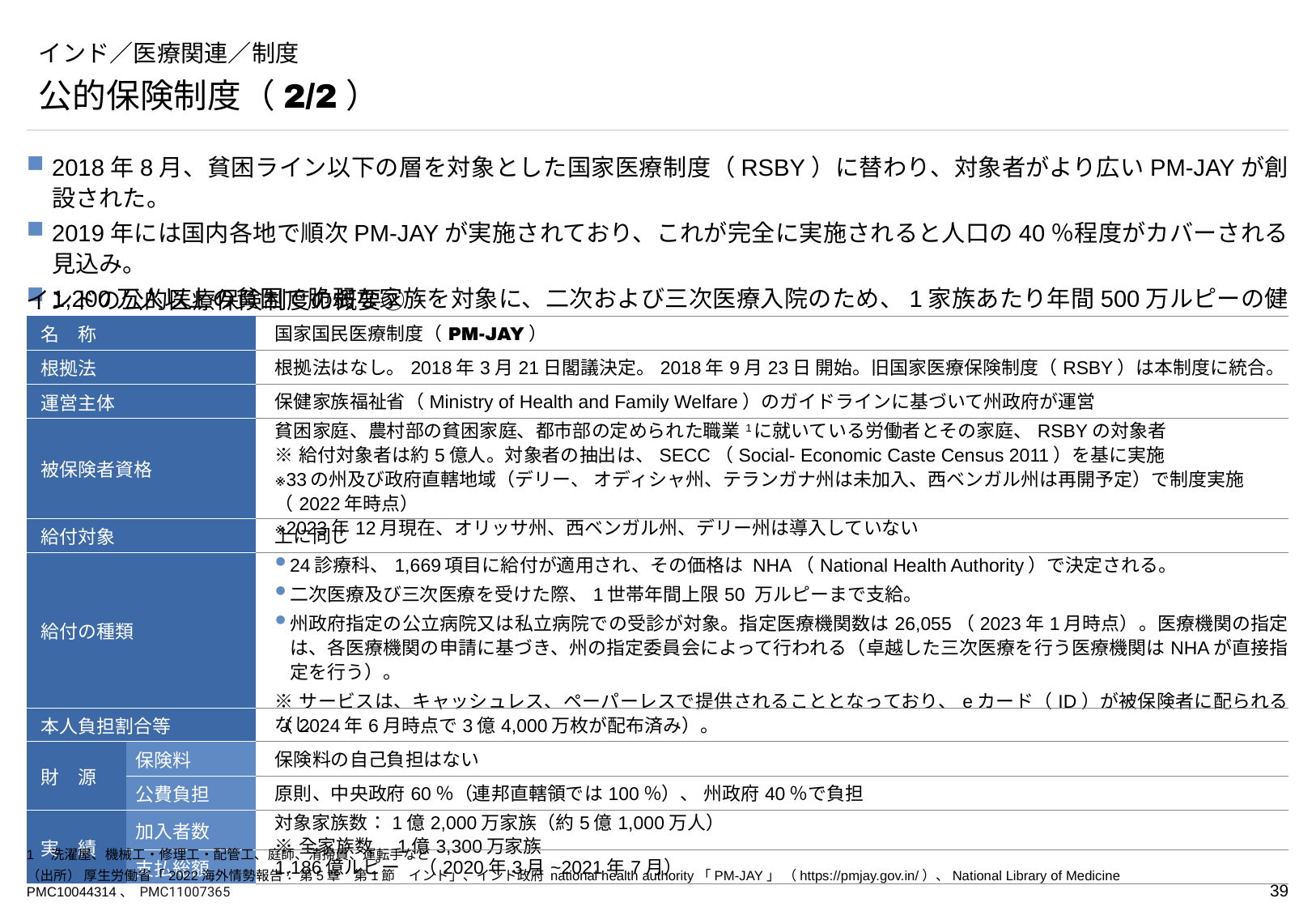

# インド／医療関連／制度
公的保険制度（2/2）
2018年8月、貧困ライン以下の層を対象とした国家医療制度（RSBY）に替わり、対象者がより広いPM-JAYが創設された。
2019年には国内各地で順次PM-JAYが実施されており、これが完全に実施されると人口の40％程度がカバーされる見込み。
1,200万人以上の貧困で脆弱な家族を対象に、二次および三次医療入院のため、1家族あたり年間500万ルピーの健康保険を提供する。
インドの公的医療保険制度の概要②
| 名　称 |  | 国家国民医療制度（PM-JAY） |
| --- | --- | --- |
| 根拠法 |  | 根拠法はなし。2018年3月21日閣議決定。2018年9月23日 開始。旧国家医療保険制度（RSBY）は本制度に統合。 |
| 運営主体 |  | 保健家族福祉省（Ministry of Health and Family Welfare）のガイドラインに基づいて州政府が運営 |
| 被保険者資格 |  | 貧困家庭、農村部の貧困家庭、都市部の定められた職業1に就いている労働者とその家庭、RSBYの対象者 ※給付対象者は約5億人。対象者の抽出は、SECC（Social- Economic Caste Census 2011）を基に実施 ※33の州及び政府直轄地域（デリー、 オディシャ州、テランガナ州は未加入、西ベンガル州は再開予定）で制度実施（2022年時点） ※2023年12月現在、オリッサ州、西ベンガル州、デリー州は導入していない |
| 給付対象 |  | 上に同じ |
| 給付の種類 |  | 24診療科、1,669項目に給付が適用され、その価格は NHA（National Health Authority）で決定される。 二次医療及び三次医療を受けた際、1世帯年間上限50 万ルピーまで支給。 州政府指定の公立病院又は私立病院での受診が対象。指定医療機関数は26,055（2023年1月時点）。医療機関の指定は、各医療機関の申請に基づき、州の指定委員会によって行われる（卓越した三次医療を行う医療機関はNHAが直接指定を行う）。 ※サービスは、キャッシュレス、ペーパーレスで提供されることとなっており、eカード（ID）が被保険者に配られる（2024年6月時点で3億4,000万枚が配布済み）。 |
| 本人負担割合等 |  | なし |
| 財　源 | 保険料 | 保険料の自己負担はない |
|  | 公費負担 | 原則、中央政府60％（連邦直轄領では100％）、 州政府40％で負担 |
| 実　績 | 加入者数 | 対象家族数：1億2,000万家族（約5億1,000万人） ※全家族数　1億3,300万家族 |
|  | 支払総額 | 1,186億ルピー　（2020年3月~2021年7月） |
1　洗濯屋、機械工・修理工・配管工、庭師、清掃員、運転手など
（出所） 厚生労働省「2022海外情勢報告： 第5章　第1節　インド」、インド政府 national health authority「PM-JAY」 （https://pmjay.gov.in/）、National Library of Medicine PMC10044314、 PMC11007365